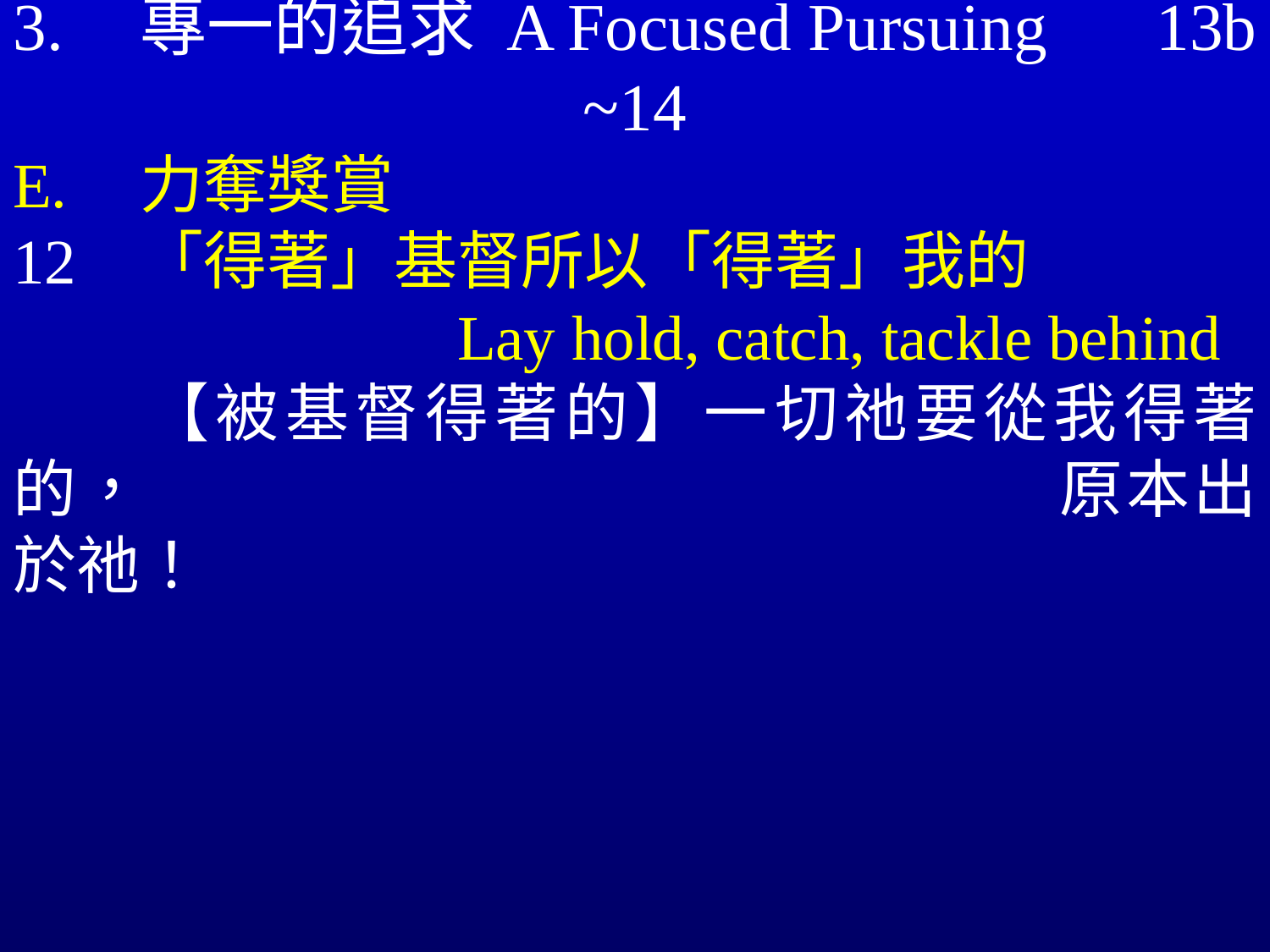

# 3.	專一的追求 A Focused Pursuing	13b ~14
E.	力奪獎賞
12	「得著」基督所以「得著」我的
 			Lay hold, catch, tackle behind
	【被基督得著的】一切祂要從我得著的，							原本出於祂！